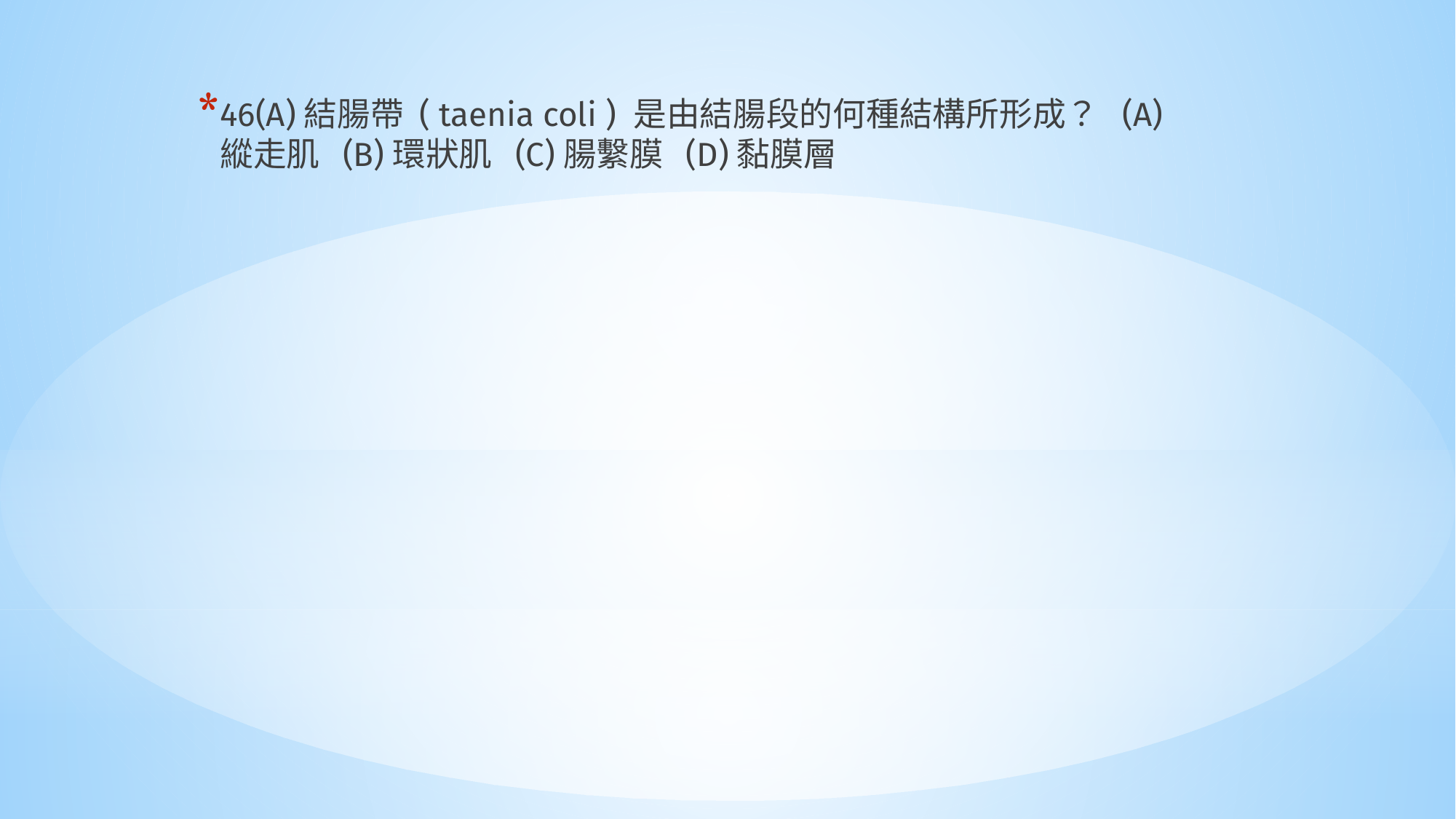

46(A)結腸帶 ( taenia coli ) 是由結腸段的何種結構所形成？  (A)縱走肌  (B)環狀肌  (C)腸繫膜  (D)黏膜層
#